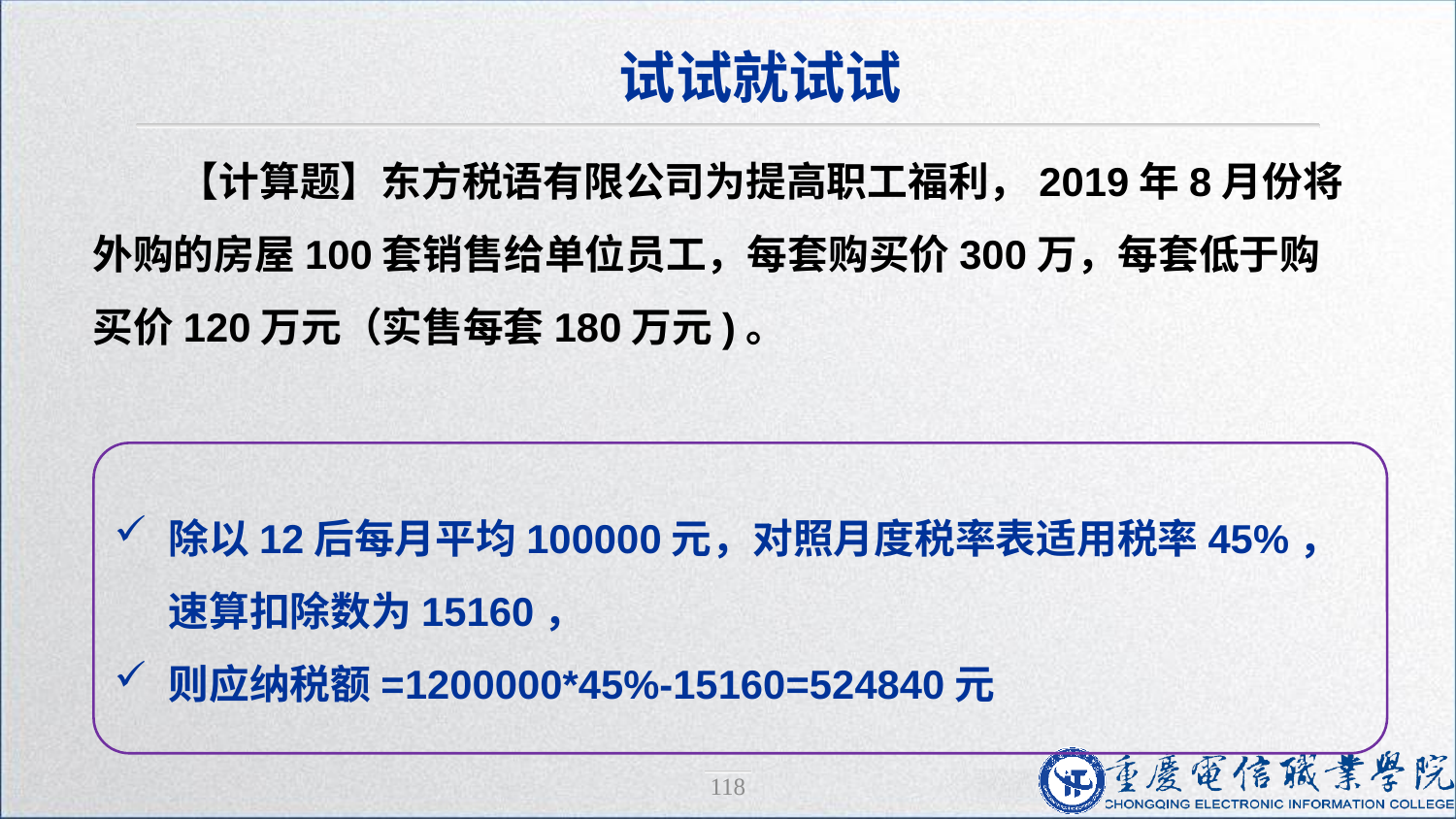

试试就试试
【计算题】东方税语有限公司为提高职工福利，2019年8月份将外购的房屋100套销售给单位员工，每套购买价300万，每套低于购买价120万元（实售每套180万元)。
除以12后每月平均100000元，对照月度税率表适用税率45%，速算扣除数为15160，
则应纳税额=1200000*45%-15160=524840元
118